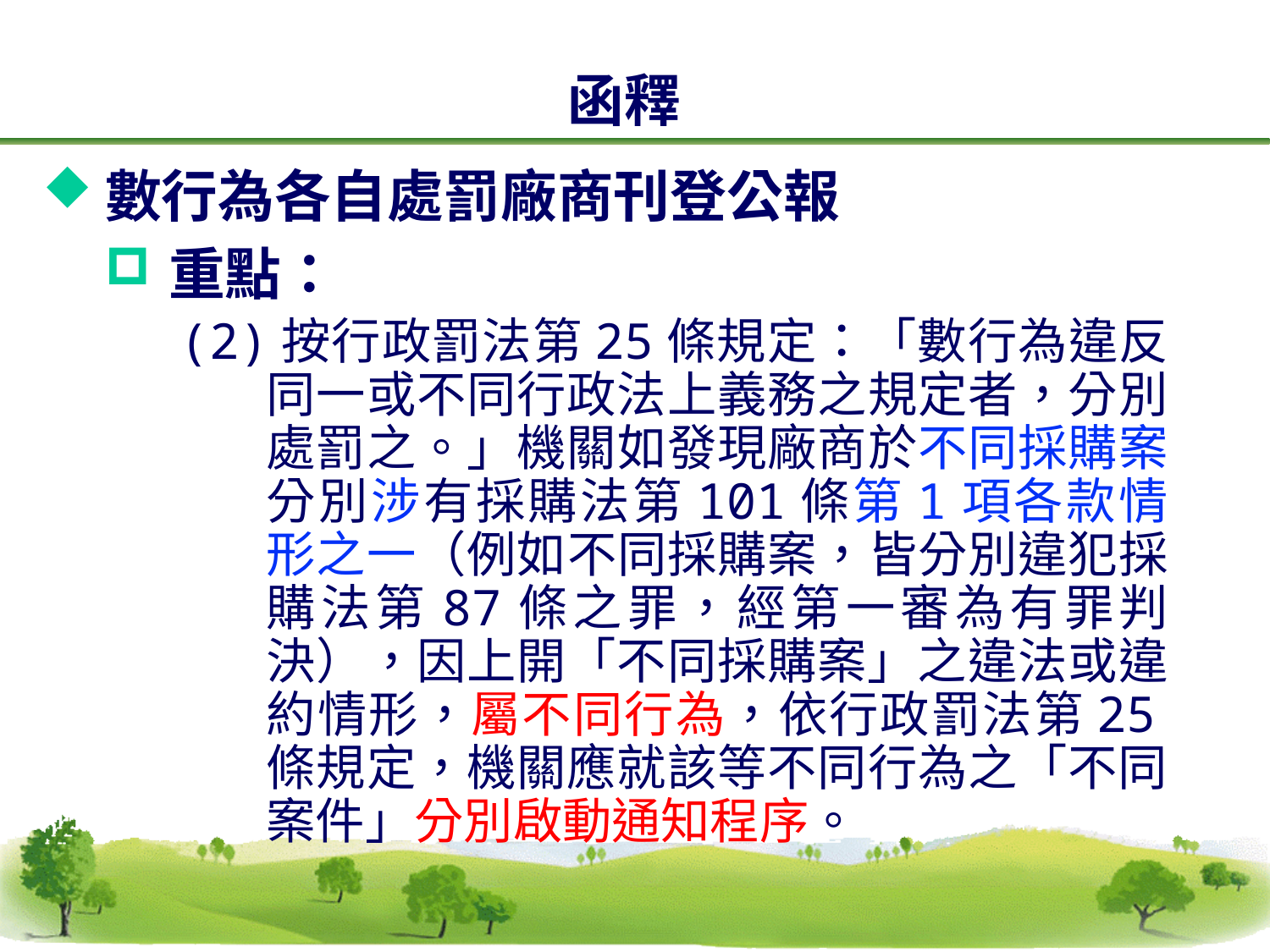

函釋
數行為各自處罰廠商刊登公報
重點：
(2)按行政罰法第25條規定：「數行為違反同一或不同行政法上義務之規定者，分別處罰之。」機關如發現廠商於不同採購案分別涉有採購法第101條第1項各款情形之一（例如不同採購案，皆分別違犯採購法第87條之罪，經第一審為有罪判決），因上開「不同採購案」之違法或違約情形，屬不同行為，依行政罰法第25條規定，機關應就該等不同行為之「不同案件」分別啟動通知程序。